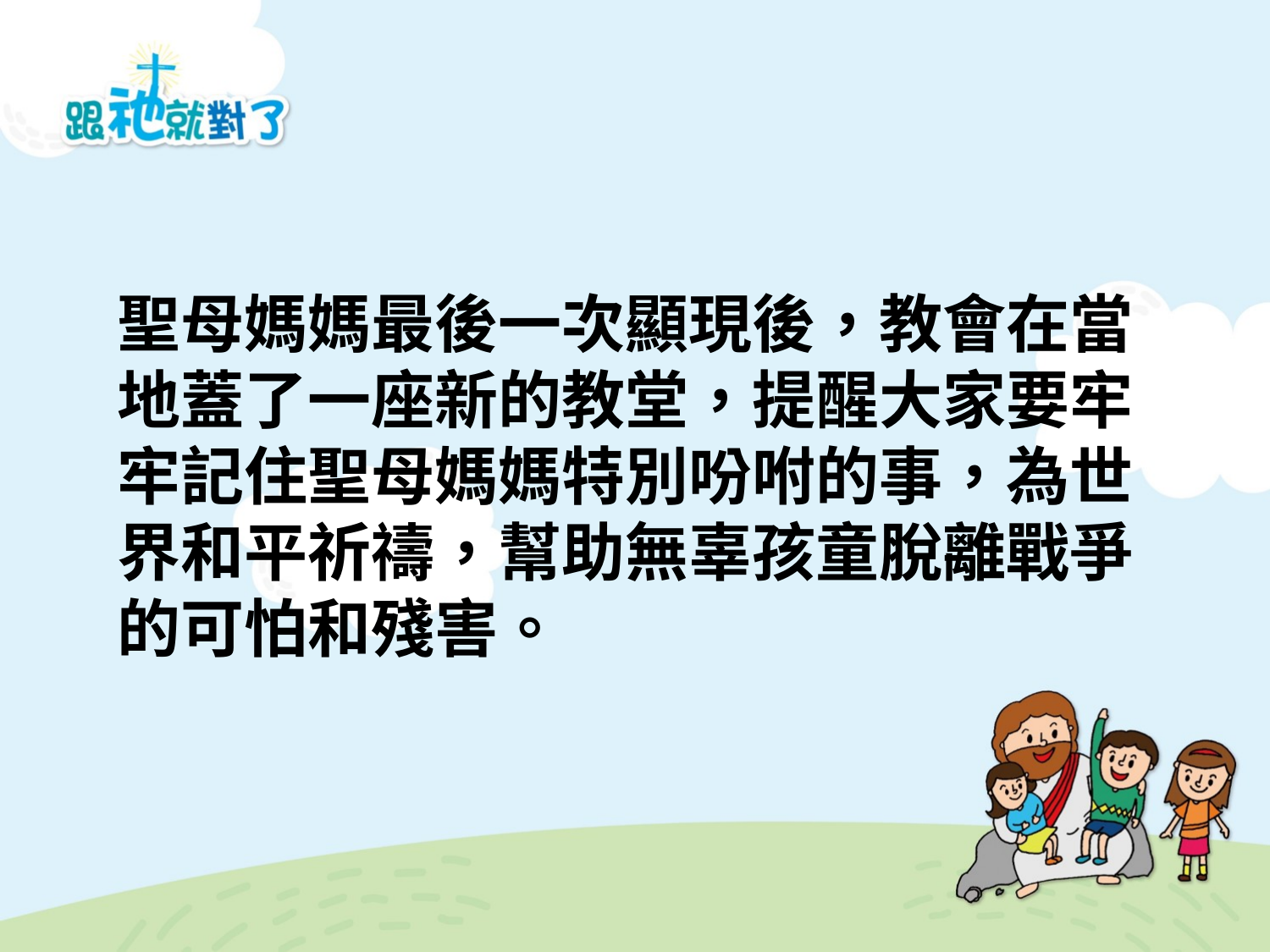

聖母媽媽最後一次顯現後，教會在當地蓋了一座新的教堂，提醒大家要牢牢記住聖母媽媽特別吩咐的事，為世界和平祈禱，幫助無辜孩童脫離戰爭的可怕和殘害。